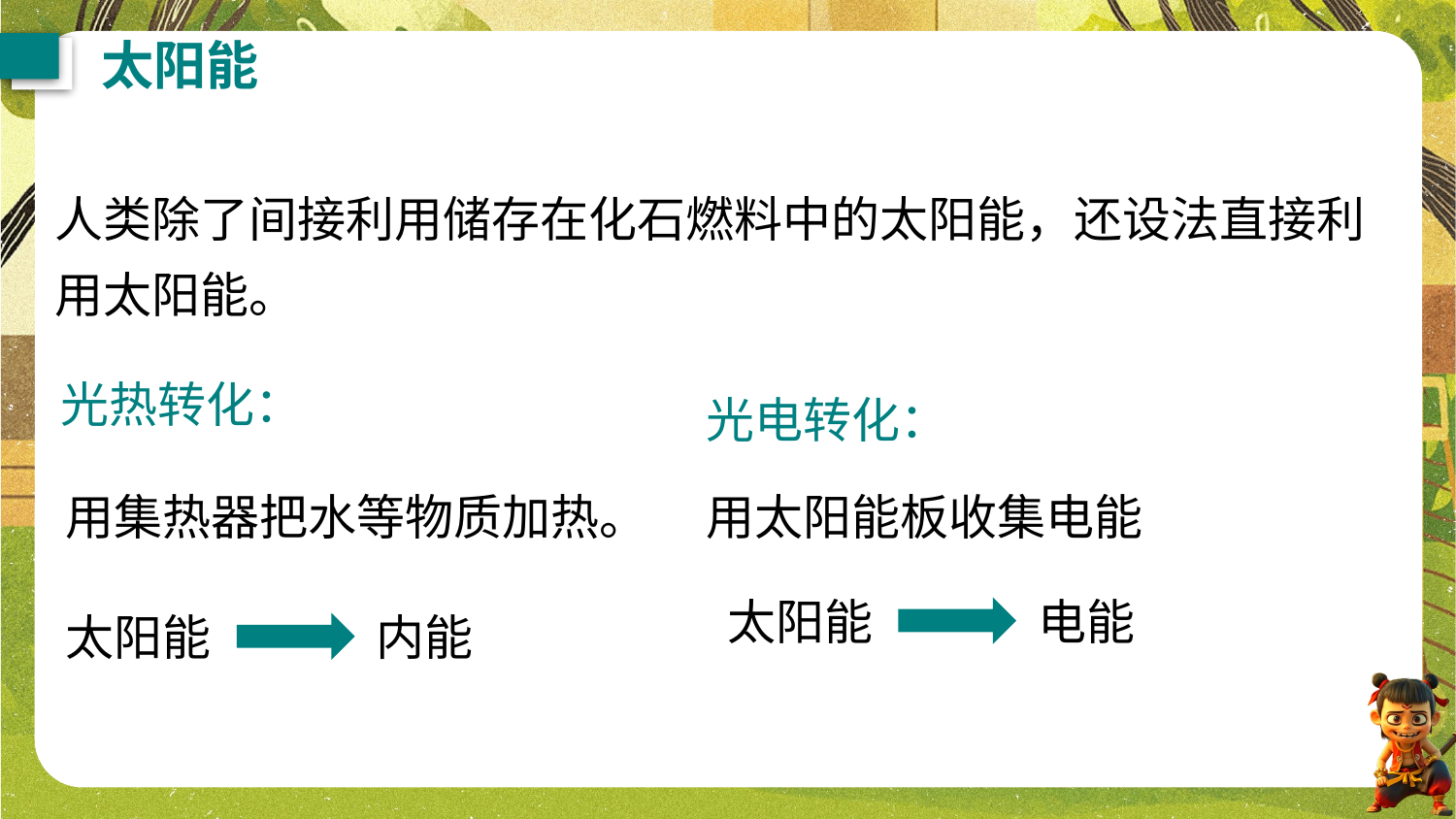

太阳能

人类除了间接利用储存在化石燃料中的太阳能，还设法直接利用太阳能。
光热转化：
光电转化：
用集热器把水等物质加热。
用太阳能板收集电能
太阳能
电能

太阳能
内能